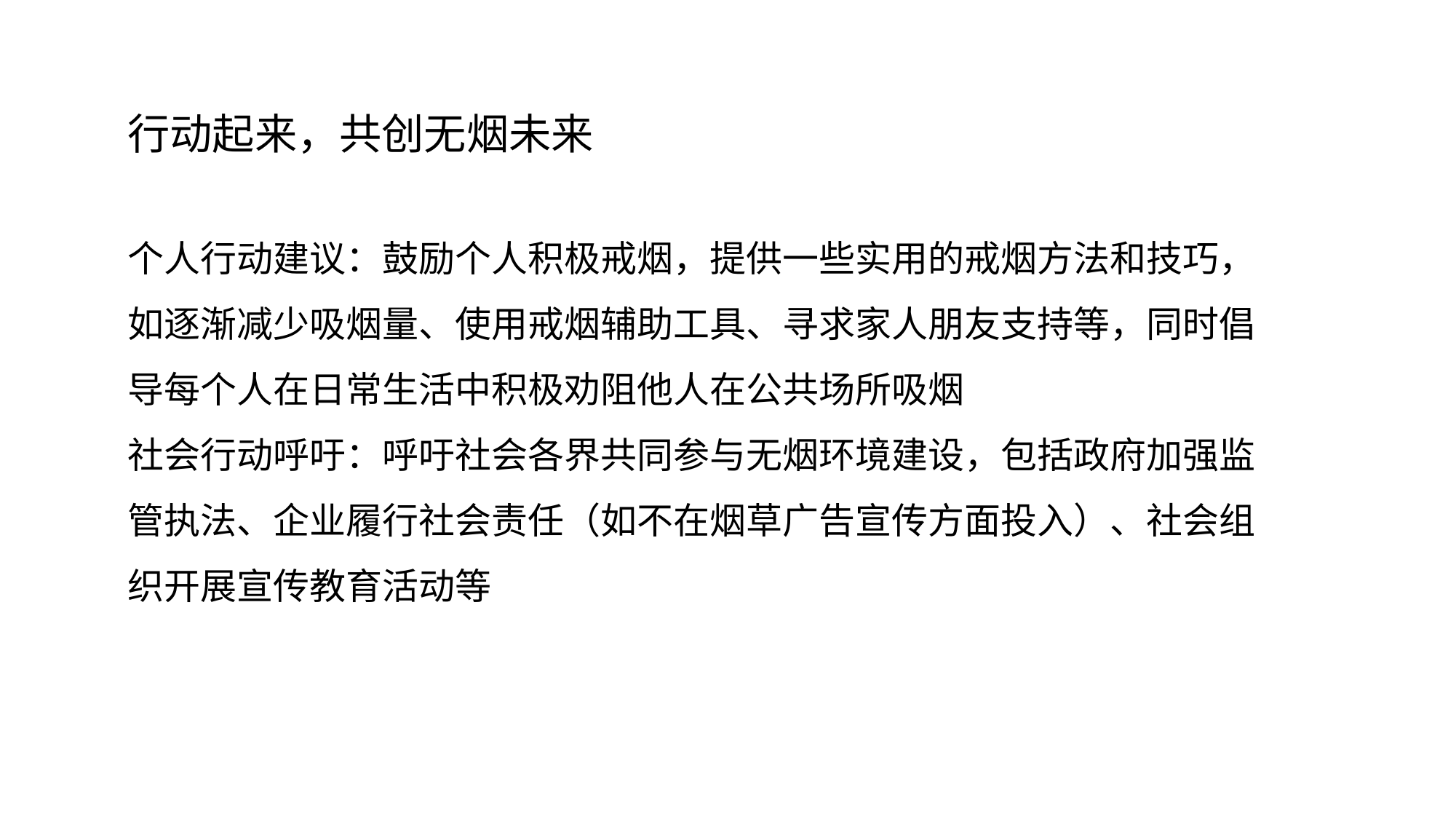

行动起来，共创无烟未来
个人行动建议：鼓励个人积极戒烟，提供一些实用的戒烟方法和技巧，如逐渐减少吸烟量、使用戒烟辅助工具、寻求家人朋友支持等，同时倡导每个人在日常生活中积极劝阻他人在公共场所吸烟
社会行动呼吁：呼吁社会各界共同参与无烟环境建设，包括政府加强监管执法、企业履行社会责任（如不在烟草广告宣传方面投入）、社会组织开展宣传教育活动等
# 02糖尿病合理膳食